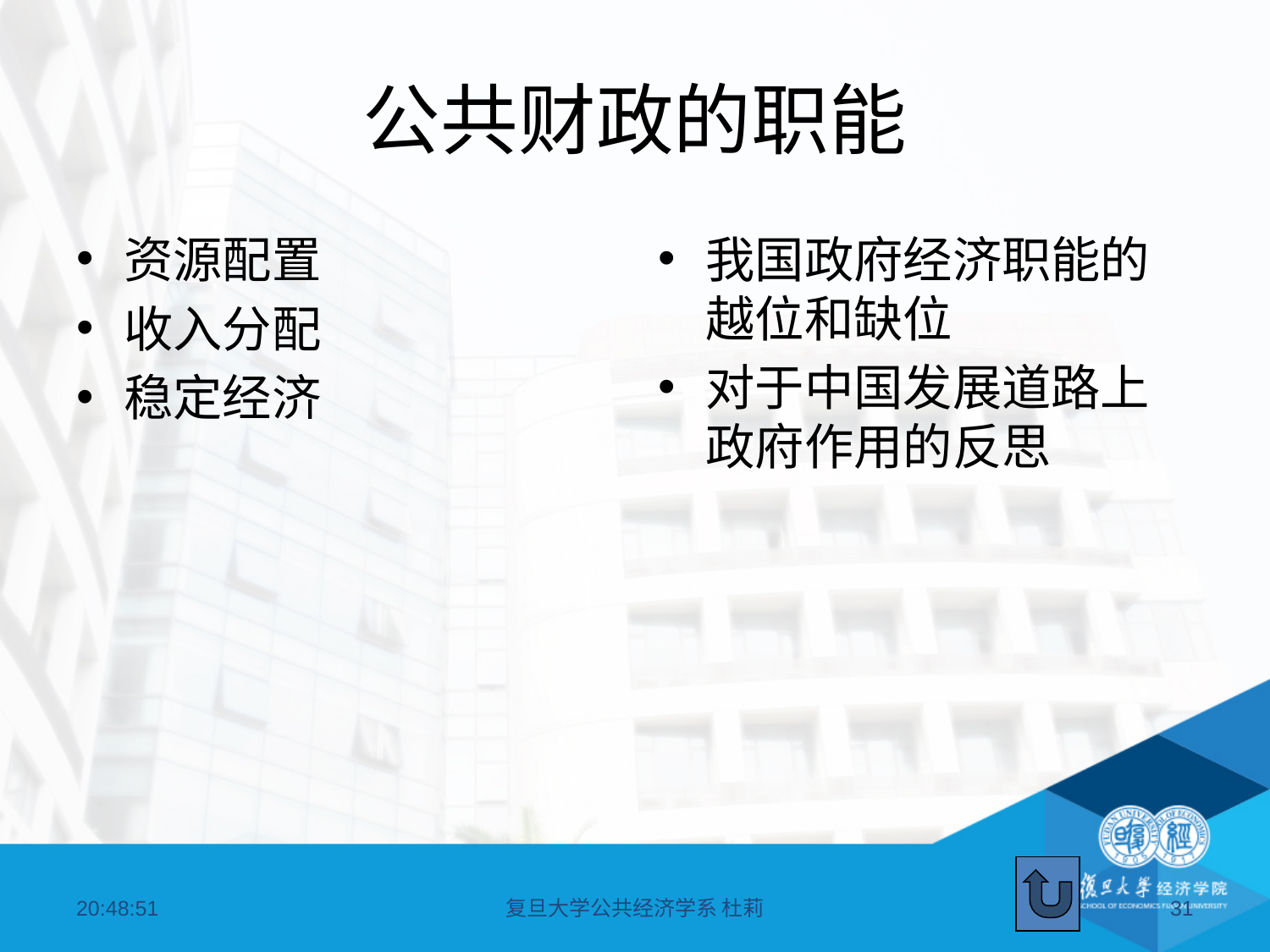

# 公共财政的职能
资源配置
收入分配
稳定经济

我国政府经济职能的越位和缺位
对于中国发展道路上政府作用的反思

20:48:51
复旦大学公共经济学系 杜莉
31